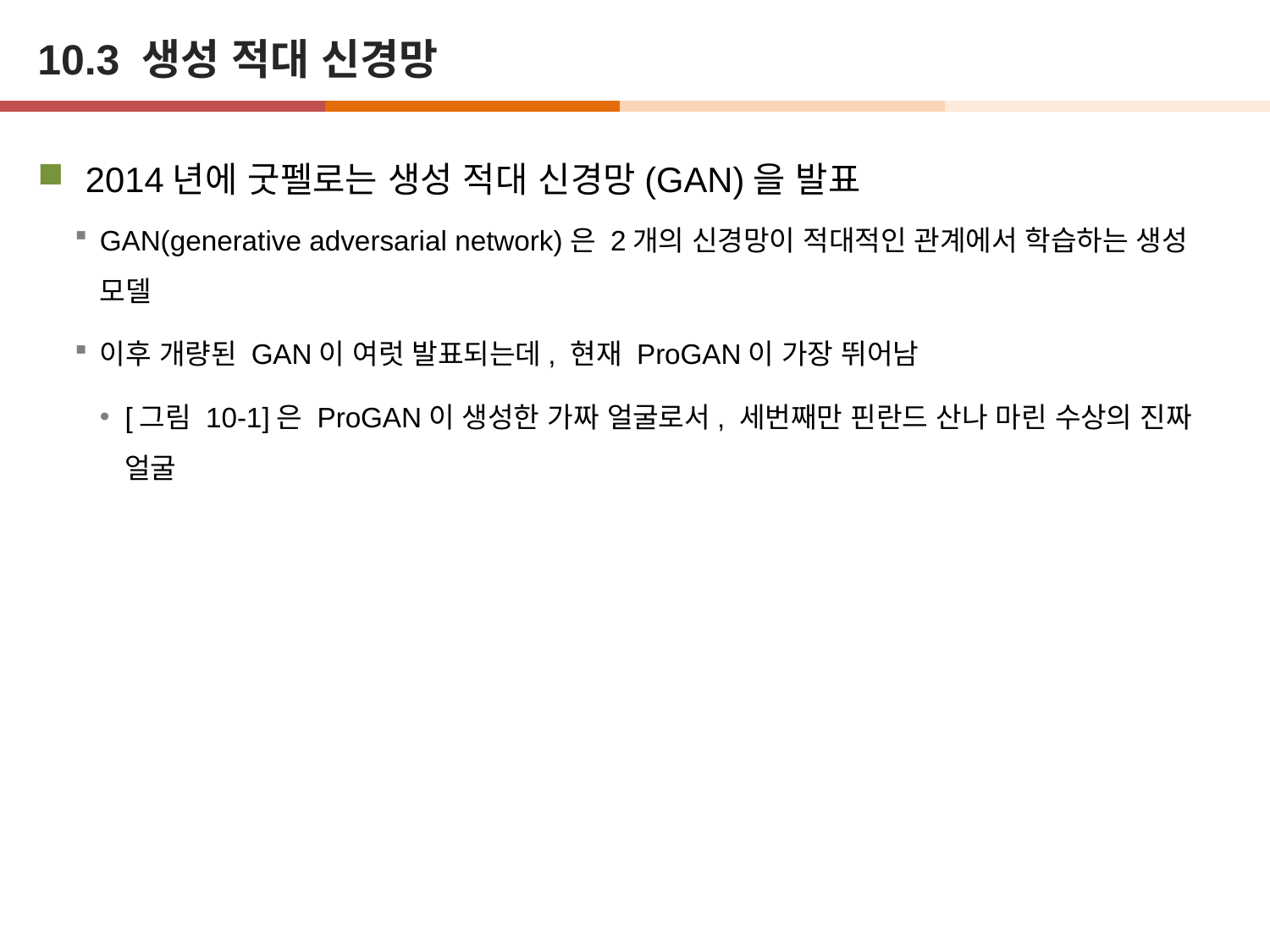

# 10.3 생성 적대 신경망
2014년에 굿펠로는 생성 적대 신경망(GAN)을 발표
GAN(generative adversarial network)은 2개의 신경망이 적대적인 관계에서 학습하는 생성 모델
이후 개량된 GAN이 여럿 발표되는데, 현재 ProGAN이 가장 뛰어남
[그림 10-1]은 ProGAN이 생성한 가짜 얼굴로서, 세번째만 핀란드 산나 마린 수상의 진짜 얼굴